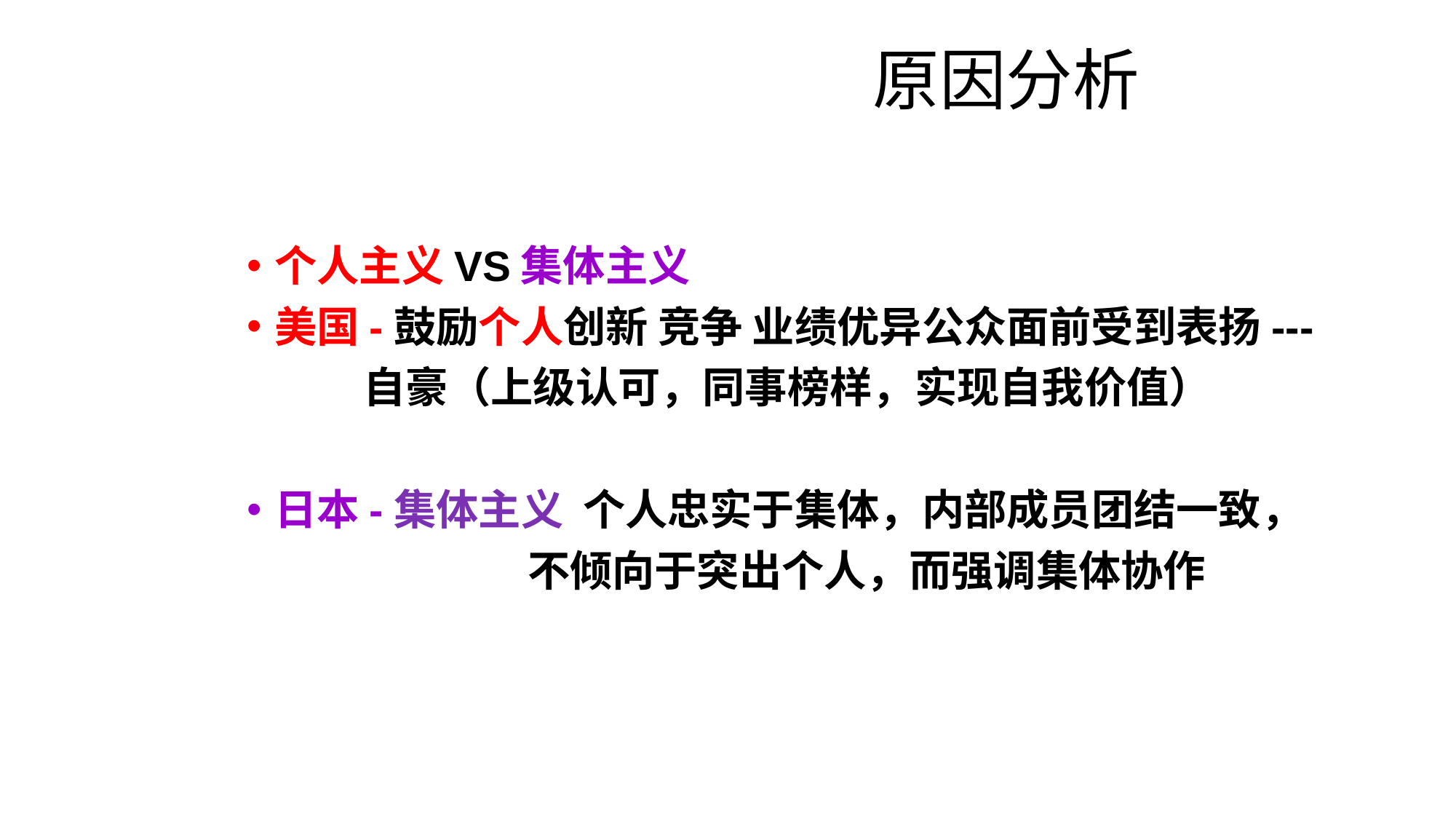

# 原因分析

个人主义VS集体主义
美国-鼓励个人创新 竞争 业绩优异公众面前受到表扬---
           自豪（上级认可，同事榜样，实现自我价值）

日本-集体主义  个人忠实于集体，内部成员团结一致，
                            不倾向于突出个人，而强调集体协作